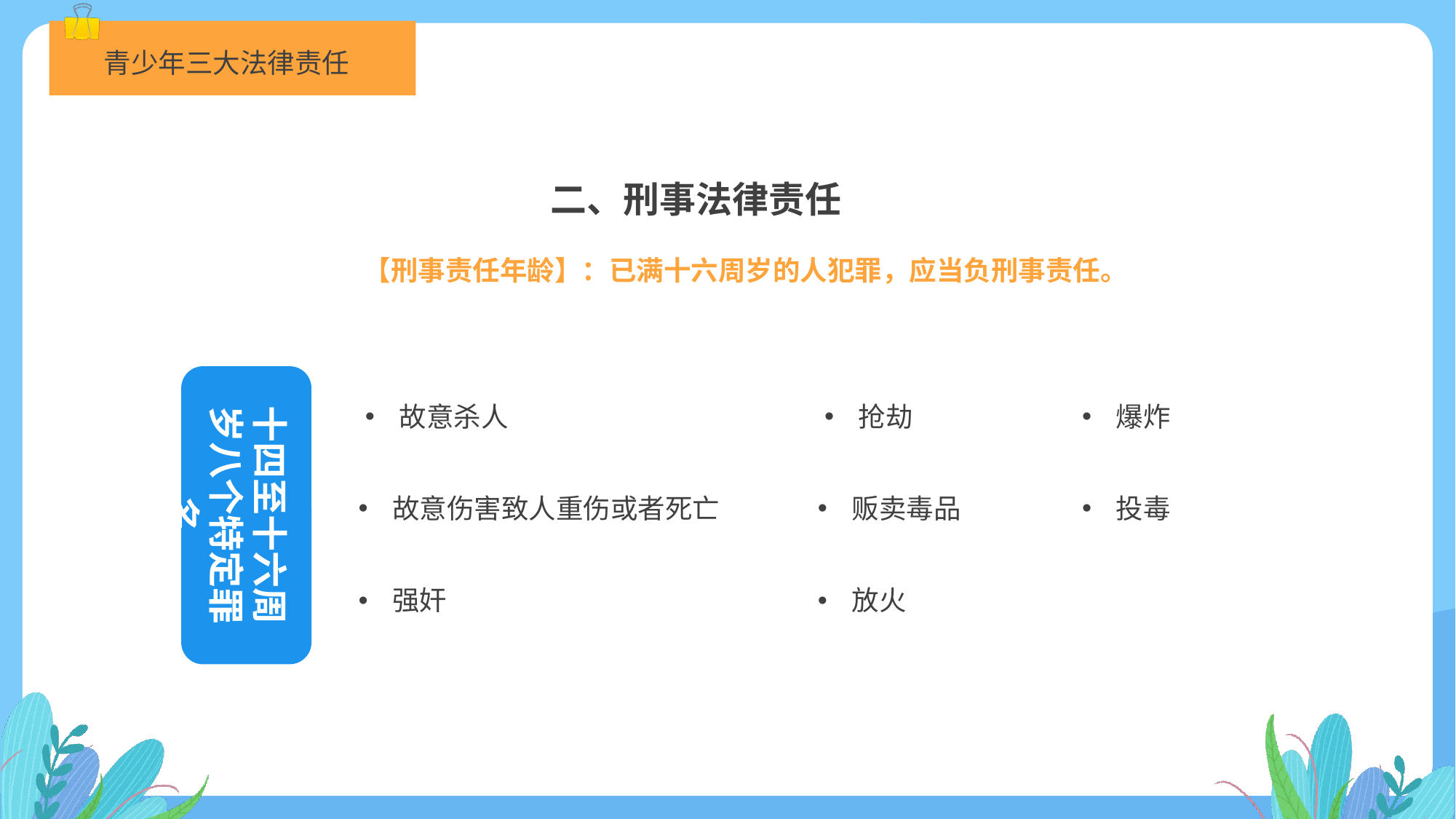

二、刑事法律责任
【刑事责任年龄】：已满十六周岁的人犯罪，应当负刑事责任。

十四至十六周岁八个特定罪名
故意杀人
抢劫
爆炸
故意伤害致人重伤或者死亡
贩卖毒品
投毒
强奸
放火